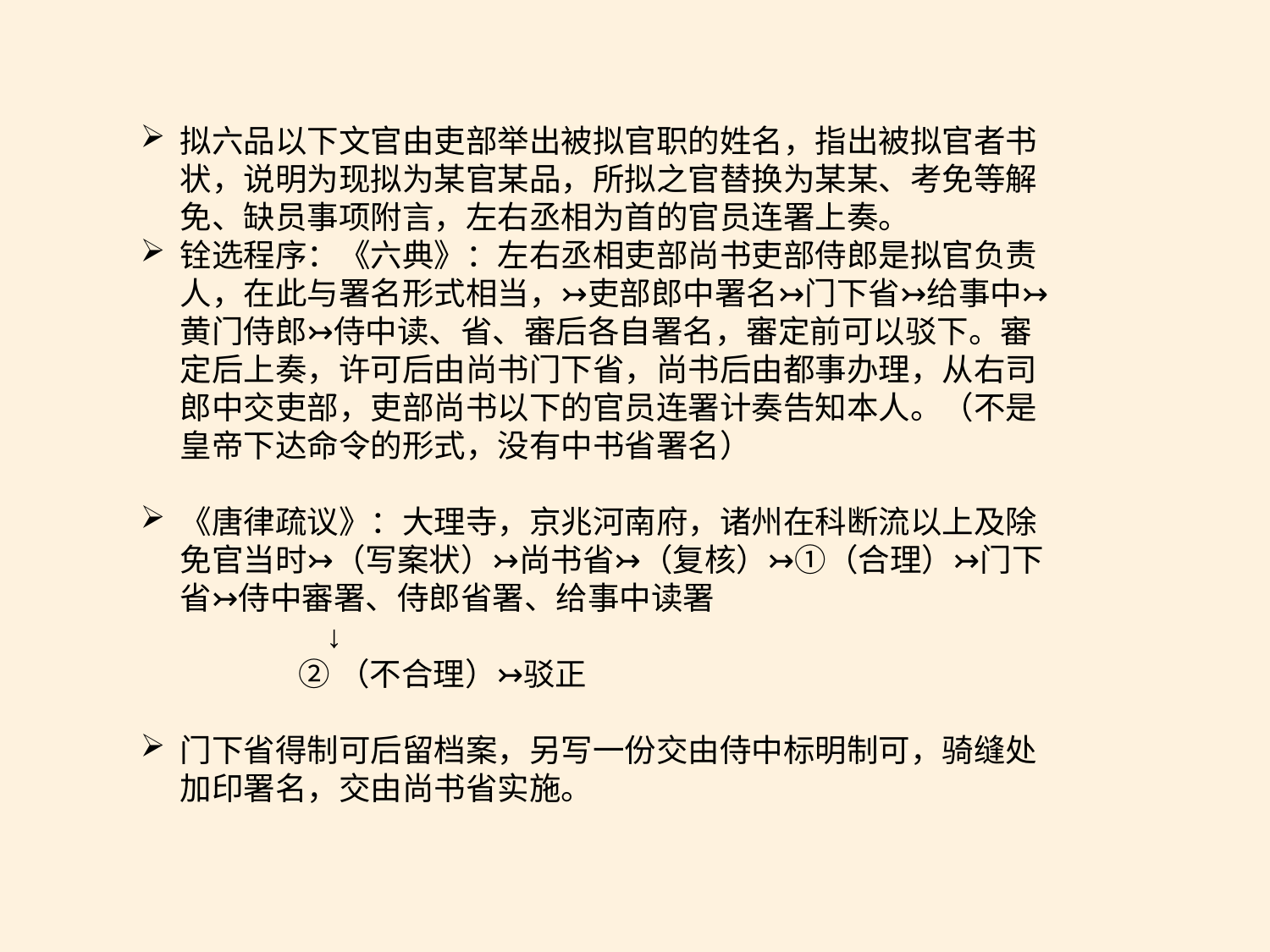

拟六品以下文官由吏部举出被拟官职的姓名，指出被拟官者书状，说明为现拟为某官某品，所拟之官替换为某某、考免等解免、缺员事项附言，左右丞相为首的官员连署上奏。
铨选程序：《六典》：左右丞相吏部尚书吏部侍郎​是拟官负责人，在此与署名形式相当，↣吏部郎中署名↣门下省↣给事中↣黄门侍郎↣侍中读、省、審后各自署名，審定前可以驳下。審定后上奏，许可后由尚书门下省，尚书后由都事办理，从右司郎中交吏部，吏部尚书以下的官员连署计奏告知本人。（不是皇帝下达命令的形式，没有中书省署名）

《唐律疏议》：大理寺，京兆河南府，​诸州在科断流以上及除免官当时↣（写案状）↣尚书省↣（复核）↣①（合理）↣门下省↣侍中審署、侍郎省署、给事中读署
                     ↓​
                      ②（不合理）​↣驳正

门下省得制可后留档案，​另写一份交由侍中标明制可，骑缝处加印署名，交由尚书省实施。